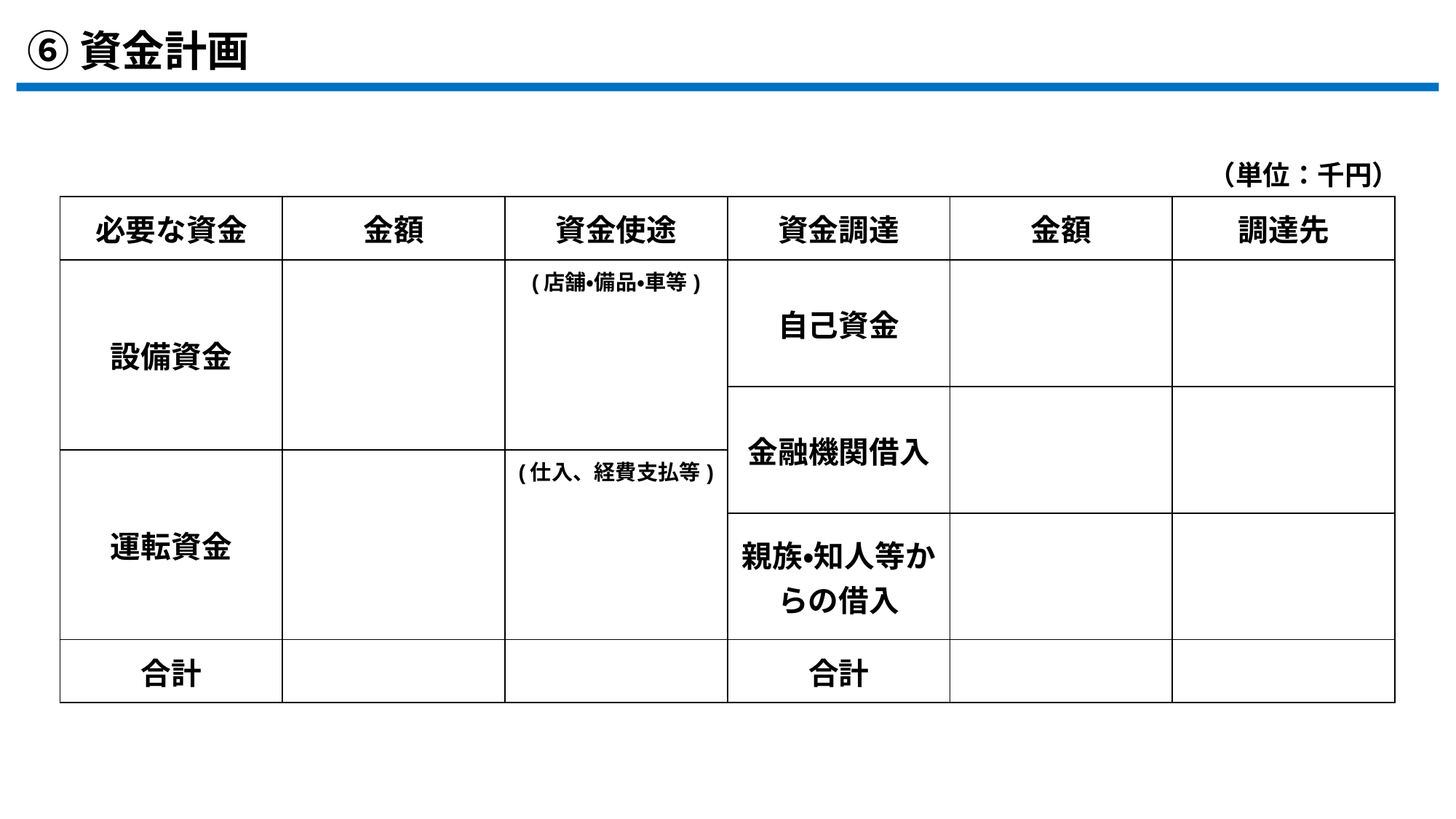

（単位：千円）
| 必要な資金 | 金額 | 資金使途 | 資金調達 | 金額 | 調達先 |
| --- | --- | --- | --- | --- | --- |
| 設備資金 |  | (店舗・備品・車等) | 自己資金 |  |  |
|  |  |  | 金融機関借入 |  |  |
| 運転資金 |  | (仕入、経費支払等) |  |  |  |
|  |  |  | 親族・知人等からの借入 |  |  |
| 合計 |  |  | 合計 |  |  |